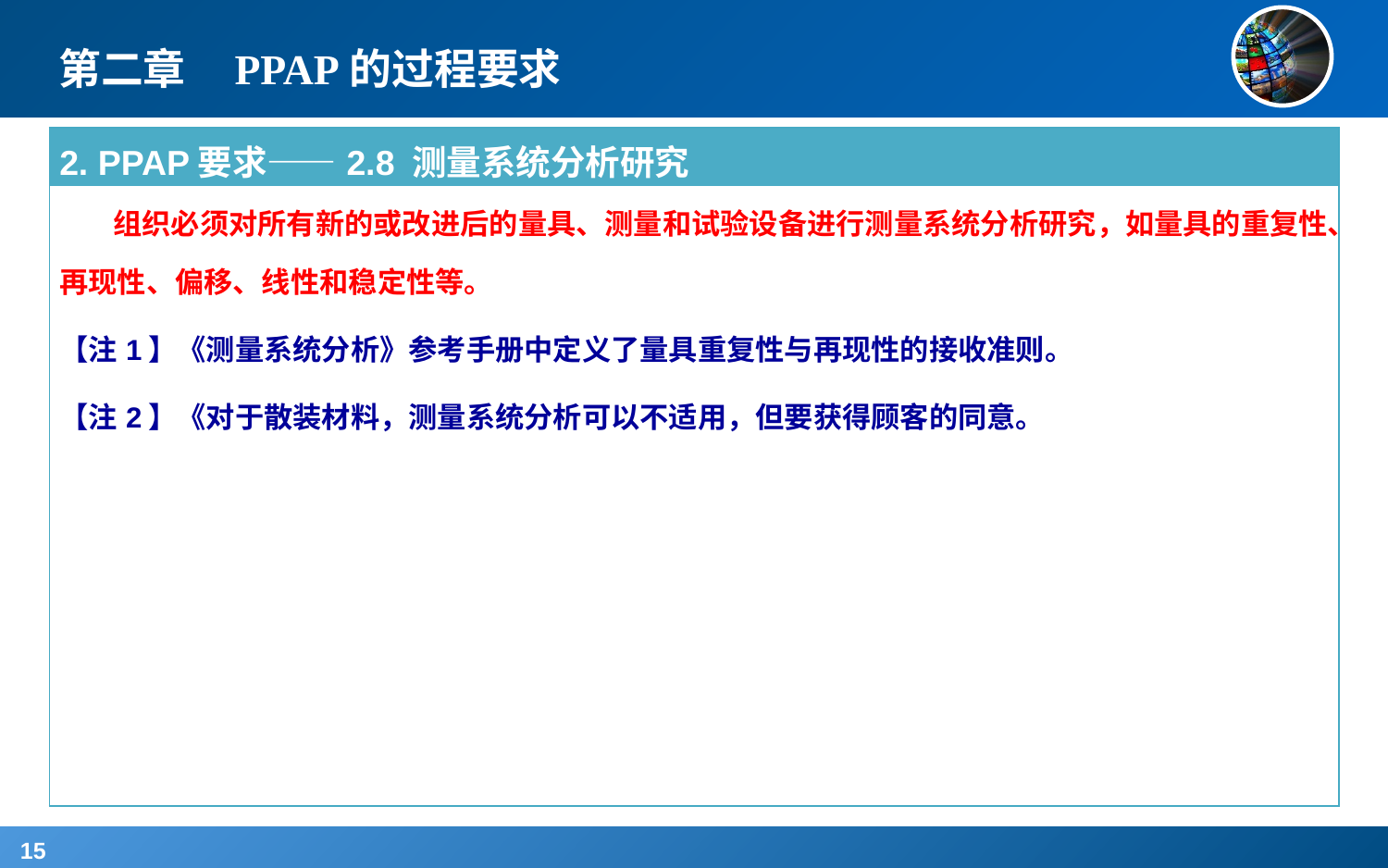

# 第二章    PPAP的过程要求
| 2. PPAP要求——2.8 测量系统分析研究 |
| --- |
| 组织必须对所有新的或改进后的量具、测量和试验设备进行测量系统分析研究，如量具的重复性、再现性、偏移、线性和稳定性等。 【注1】《测量系统分析》参考手册中定义了量具重复性与再现性的接收准则。 【注2】《对于散装材料，测量系统分析可以不适用，但要获得顾客的同意。 |